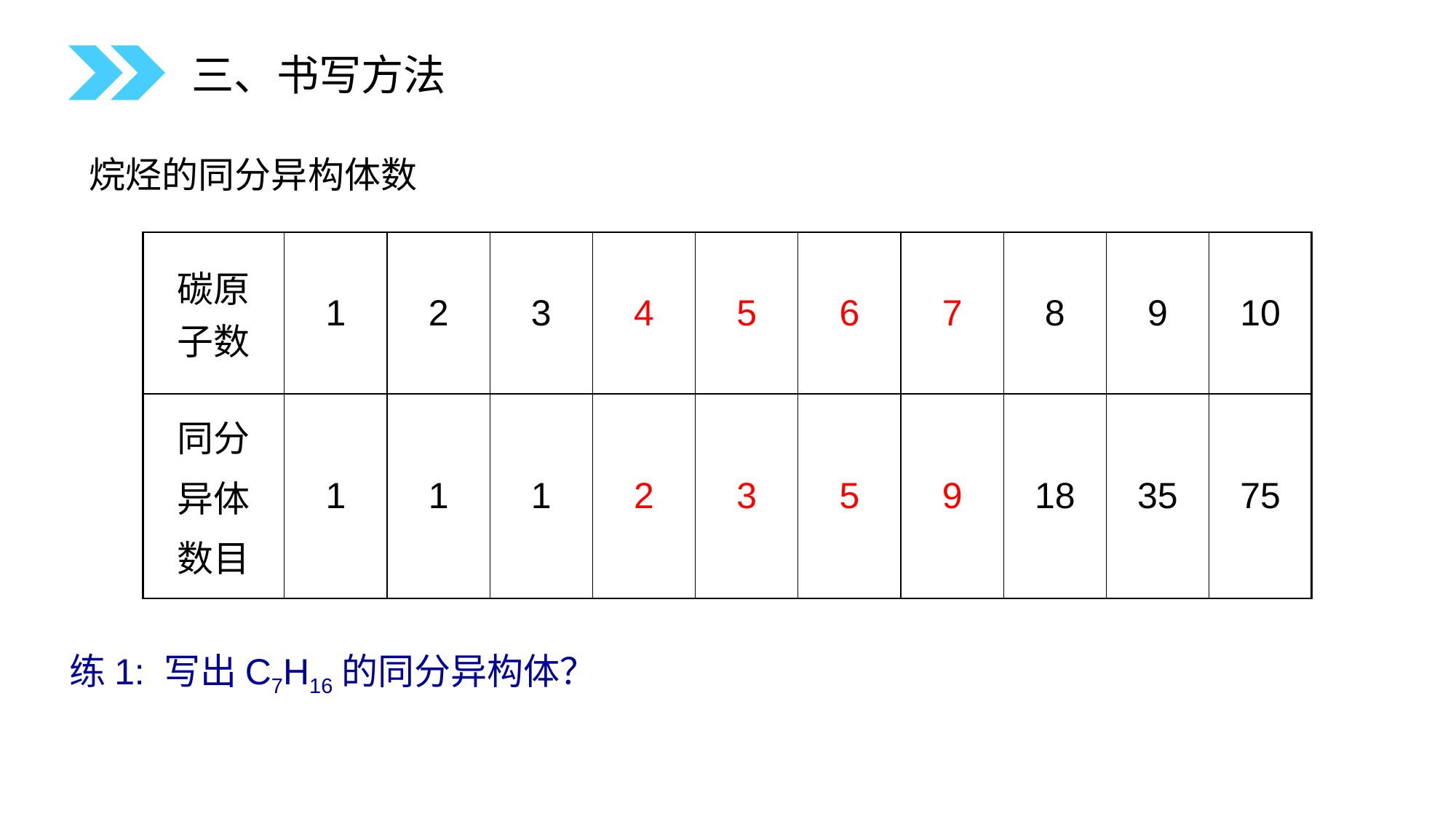

三、书写方法
烷烃的同分异构体数
| 碳原 子数 | 1 | 2 | 3 | 4 | 5 | 6 | 7 | 8 | 9 | 10 |
| --- | --- | --- | --- | --- | --- | --- | --- | --- | --- | --- |
| 同分 异体 数目 | 1 | 1 | 1 | 2 | 3 | 5 | 9 | 18 | 35 | 75 |
练1: 写出C7H16的同分异构体？